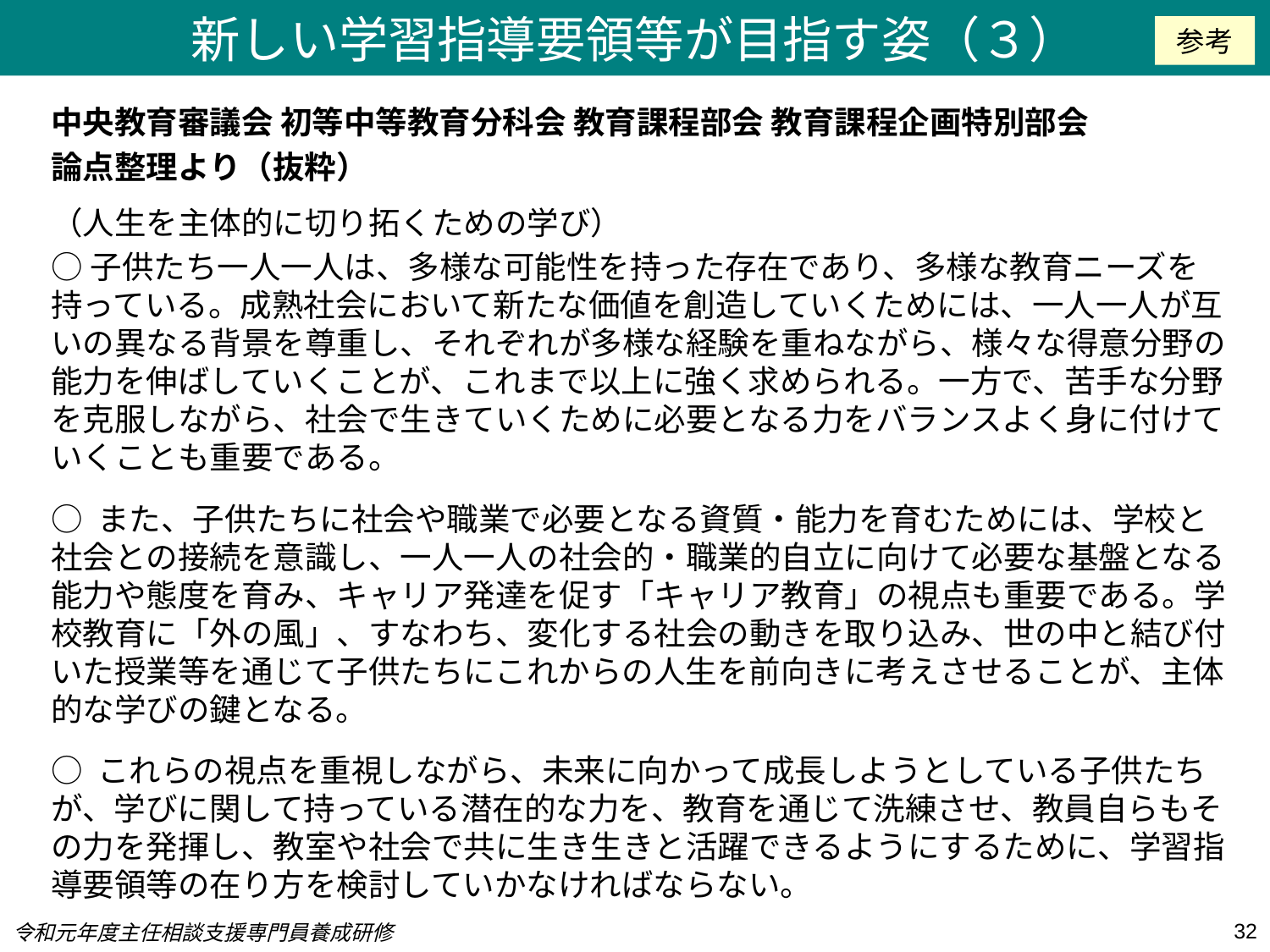

新しい学習指導要領等が目指す姿（３）
参考
中央教育審議会 初等中等教育分科会 教育課程部会 教育課程企画特別部会
論点整理より（抜粋）

（人生を主体的に切り拓くための学び）
○子供たち一人一人は、多様な可能性を持った存在であり、多様な教育ニーズを持っている。成熟社会において新たな価値を創造していくためには、一人一人が互いの異なる背景を尊重し、それぞれが多様な経験を重ねながら、様々な得意分野の能力を伸ばしていくことが、これまで以上に強く求められる。一方で、苦手な分野を克服しながら、社会で生きていくために必要となる力をバランスよく身に付けていくことも重要である。

○ また、子供たちに社会や職業で必要となる資質・能力を育むためには、学校と社会との接続を意識し、一人一人の社会的・職業的自立に向けて必要な基盤となる能力や態度を育み、キャリア発達を促す「キャリア教育」の視点も重要である。学校教育に「外の風」、すなわち、変化する社会の動きを取り込み、世の中と結び付いた授業等を通じて子供たちにこれからの人生を前向きに考えさせることが、主体的な学びの鍵となる。

○ これらの視点を重視しながら、未来に向かって成長しようとしている子供たちが、学びに関して持っている潜在的な力を、教育を通じて洗練させ、教員自らもその力を発揮し、教室や社会で共に生き生きと活躍できるようにするために、学習指導要領等の在り方を検討していかなければならない。
32
令和元年度主任相談支援専門員養成研修